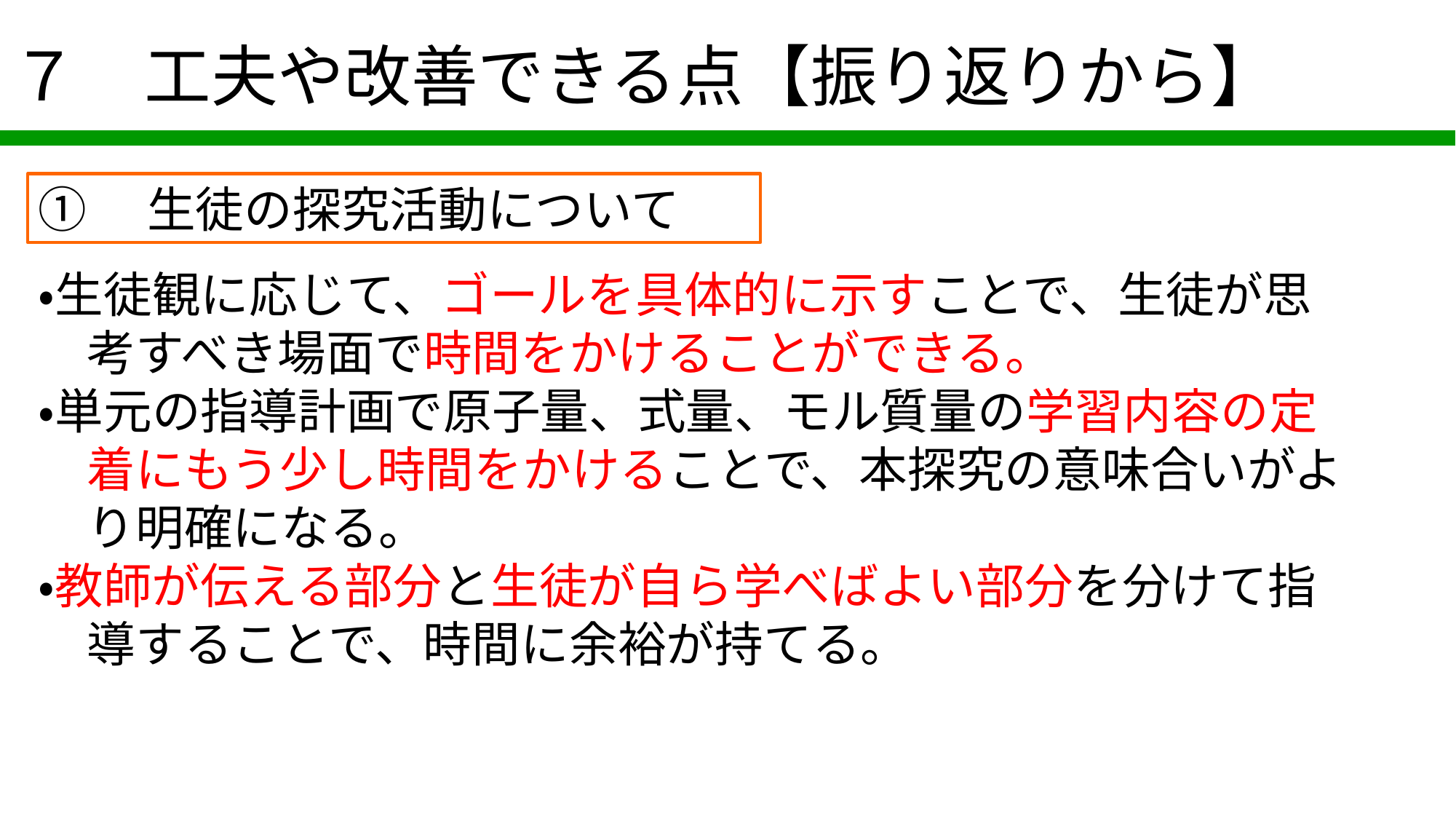

# ７　工夫や改善できる点【振り返りから】
①　生徒の探究活動について
・生徒観に応じて、ゴールを具体的に示すことで、生徒が思
　考すべき場面で時間をかけることができる。
・単元の指導計画で原子量、式量、モル質量の学習内容の定
　着にもう少し時間をかけることで、本探究の意味合いがよ
　り明確になる。
・教師が伝える部分と生徒が自ら学べばよい部分を分けて指
　導することで、時間に余裕が持てる。